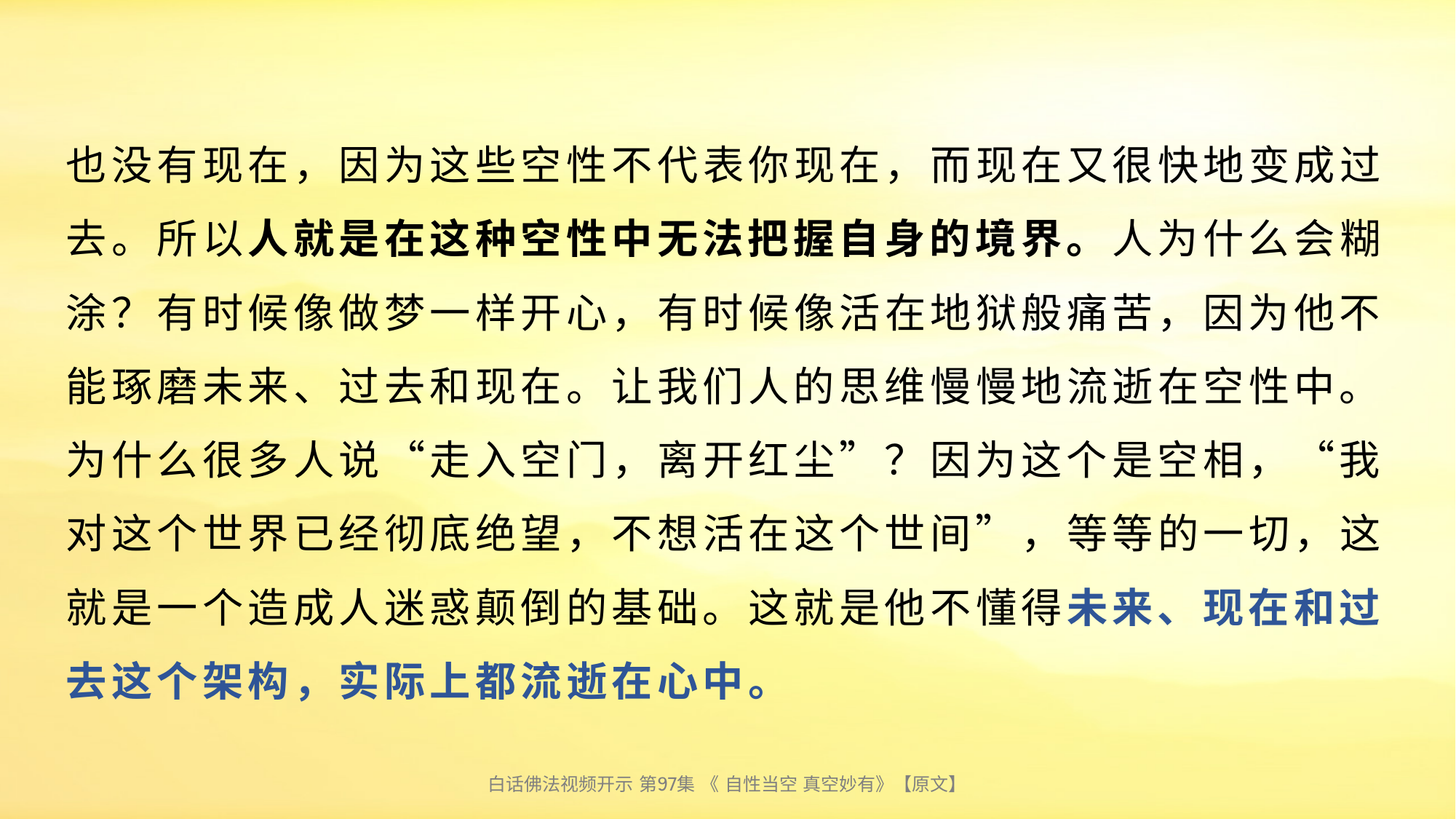

# 也没有现在，因为这些空性不代表你现在，而现在又很快地变成过去。所以人就是在这种空性中无法把握自身的境界。人为什么会糊涂？有时候像做梦一样开心，有时候像活在地狱般痛苦，因为他不能琢磨未来、过去和现在。让我们人的思维慢慢地流逝在空性中。为什么很多人说“走入空门，离开红尘”？因为这个是空相，“我对这个世界已经彻底绝望，不想活在这个世间”，等等的一切，这就是一个造成人迷惑颠倒的基础。这就是他不懂得未来、现在和过去这个架构，实际上都流逝在心中。
白话佛法视频开示 第97集 《 自性当空 真空妙有》【原文】